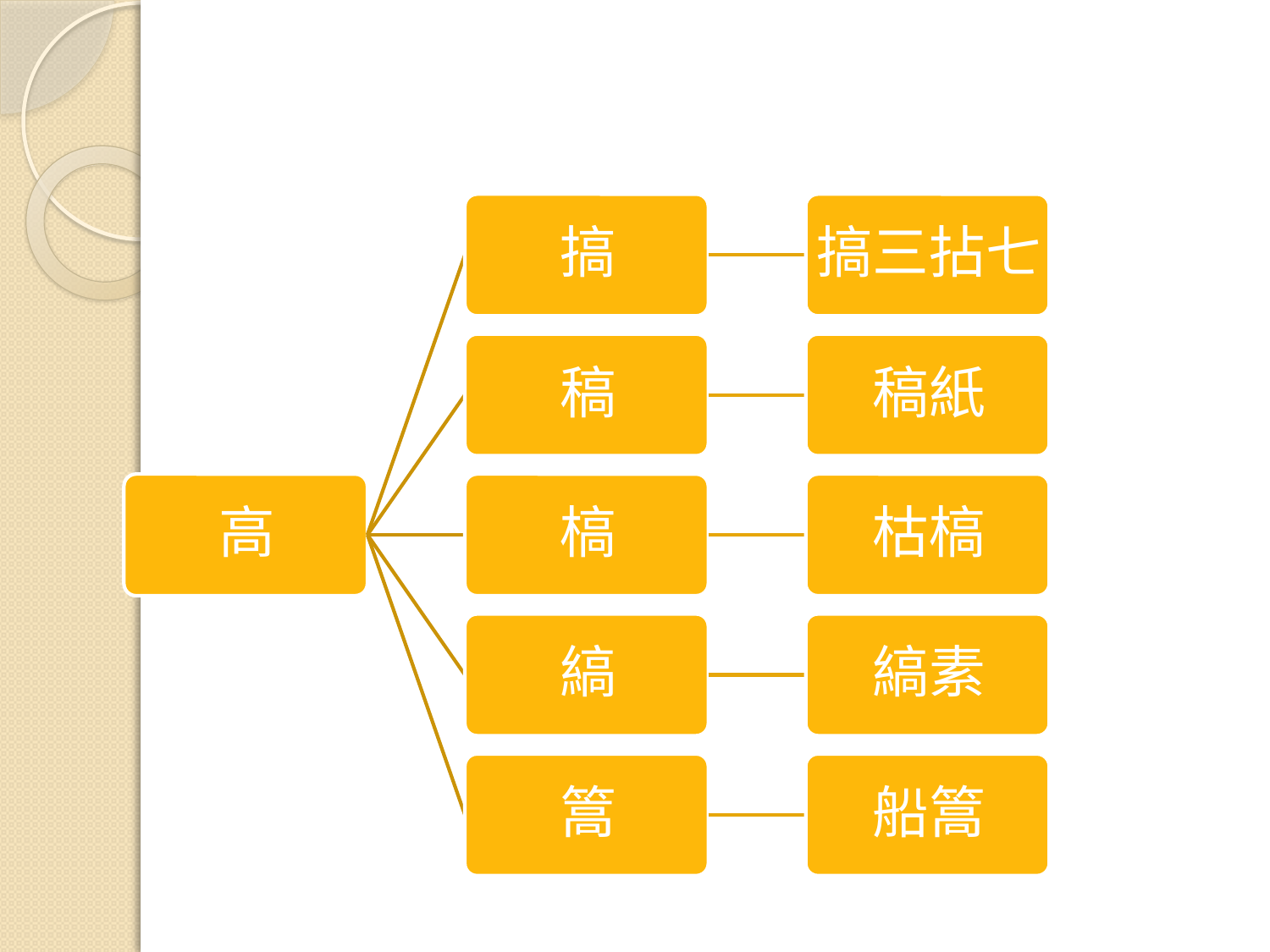

高

搞

搞三拈七

稿

稿紙

槁

枯槁

縞

縞素

篙

船篙